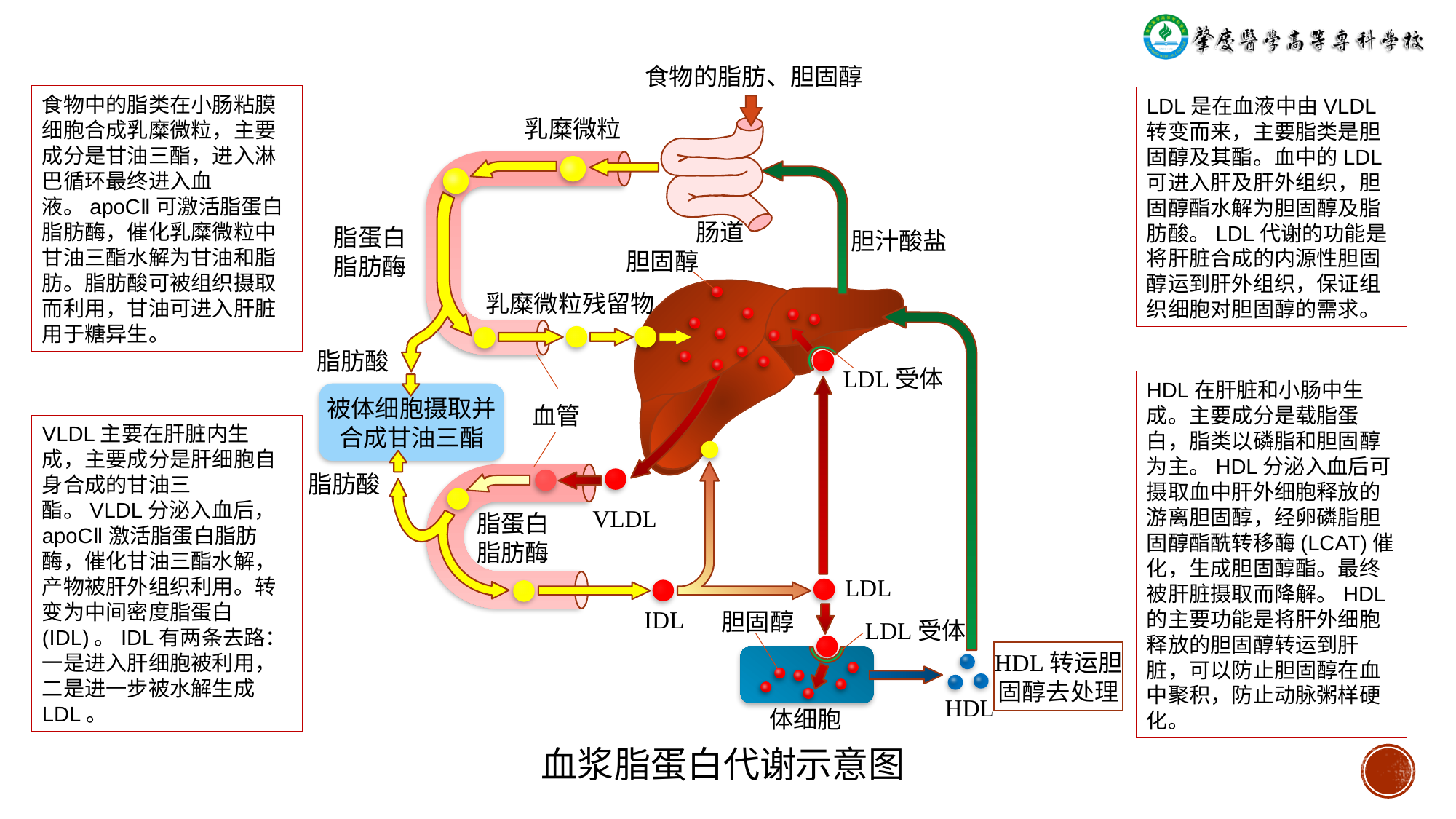

食物的脂肪、胆固醇
食物中的脂类在小肠粘膜细胞合成乳糜微粒，主要成分是甘油三酯，进入淋巴循环最终进入血液。apoCⅡ可激活脂蛋白脂肪酶，催化乳糜微粒中甘油三酯水解为甘油和脂肪。脂肪酸可被组织摄取而利用，甘油可进入肝脏用于糖异生。
LDL是在血液中由VLDL转变而来，主要脂类是胆固醇及其酯。血中的LDL可进入肝及肝外组织，胆固醇酯水解为胆固醇及脂肪酸。LDL代谢的功能是将肝脏合成的内源性胆固醇运到肝外组织，保证组织细胞对胆固醇的需求。

乳糜微粒

肠道
脂蛋白
脂肪酶
胆汁酸盐

胆固醇

乳糜微粒残留物

脂肪酸

LDL受体
HDL在肝脏和小肠中生成。主要成分是载脂蛋白，脂类以磷脂和胆固醇为主。HDL分泌入血后可摄取血中肝外细胞释放的游离胆固醇，经卵磷脂胆固醇酯酰转移酶(LCAT)催化，生成胆固醇酯。最终被肝脏摄取而降解。HDL的主要功能是将肝外细胞释放的胆固醇转运到肝脏，可以防止胆固醇在血中聚积，防止动脉粥样硬化。

被体细胞摄取并合成甘油三酯

血管
VLDL主要在肝脏内生成，主要成分是肝细胞自身合成的甘油三酯。VLDL分泌入血后，apoCⅡ激活脂蛋白脂肪酶，催化甘油三酯水解，产物被肝外组织利用。转变为中间密度脂蛋白(IDL)。IDL有两条去路：一是进入肝细胞被利用，二是进一步被水解生成LDL。

脂肪酸

VLDL
脂蛋白
脂肪酶
LDL

IDL
胆固醇
LDL受体

HDL转运胆固醇去处理

HDL

体细胞
血浆脂蛋白代谢示意图